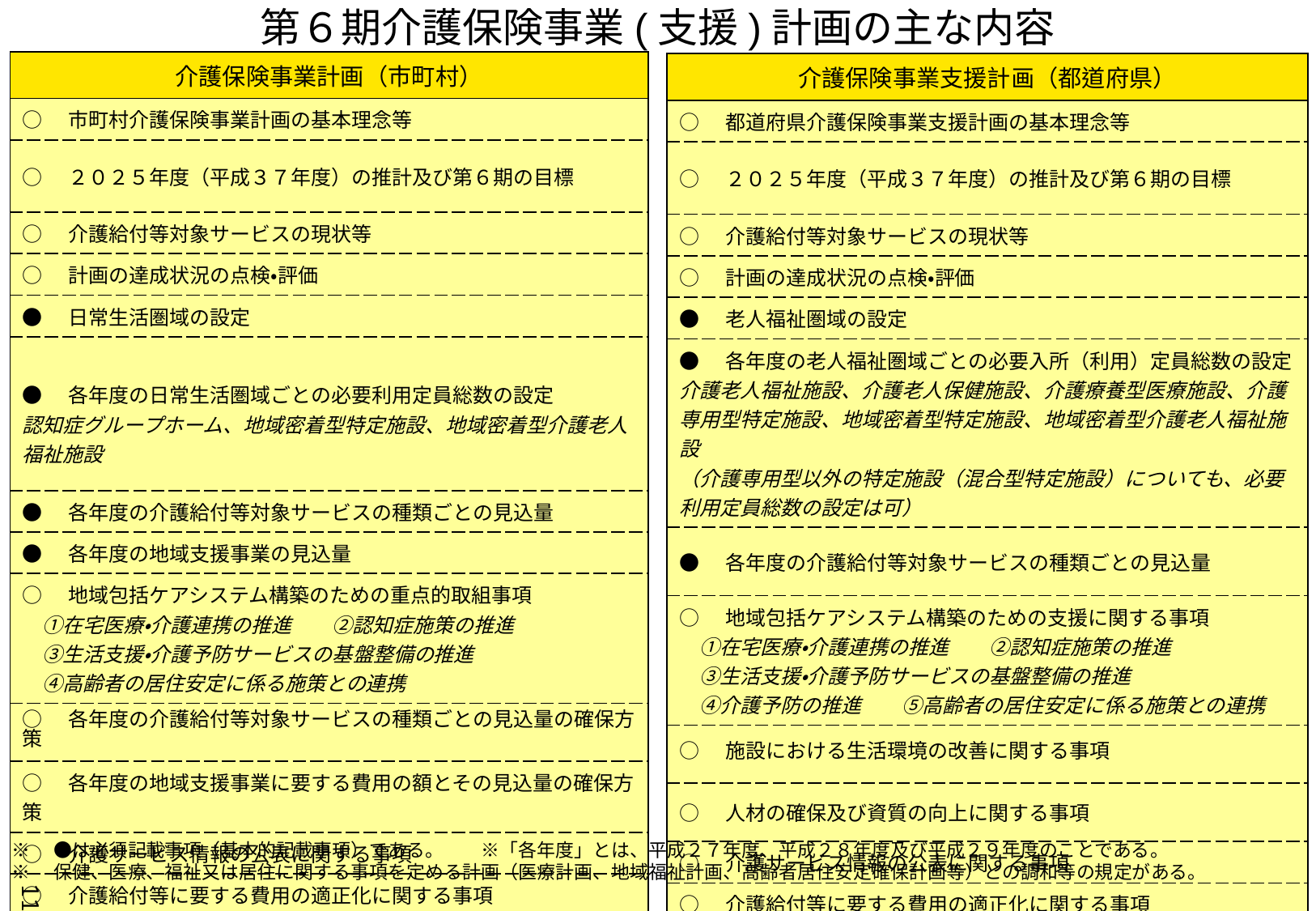

# 第６期介護保険事業(支援)計画の主な内容
| 介護保険事業計画（市町村） |
| --- |
| ○　市町村介護保険事業計画の基本理念等 |
| ○　２０２５年度（平成３７年度）の推計及び第６期の目標 |
| ○　介護給付等対象サービスの現状等 |
| ○　計画の達成状況の点検・評価 |
| ●　日常生活圏域の設定 |
| ●　各年度の日常生活圏域ごとの必要利用定員総数の設定 認知症グループホーム、地域密着型特定施設、地域密着型介護老人福祉施設 |
| ●　各年度の介護給付等対象サービスの種類ごとの見込量 |
| ●　各年度の地域支援事業の見込量 |
| ○　地域包括ケアシステム構築のための重点的取組事項 　①在宅医療・介護連携の推進　　②認知症施策の推進 　③生活支援・介護予防サービスの基盤整備の推進 　④高齢者の居住安定に係る施策との連携 |
| ○　各年度の介護給付等対象サービスの種類ごとの見込量の確保方策 |
| ○　各年度の地域支援事業に要する費用の額とその見込量の確保方策 |
| ○　介護サービス情報の公表に関する事項 |
| ○　介護給付等に要する費用の適正化に関する事項 |
| 介護保険事業支援計画（都道府県） |
| --- |
| ○　都道府県介護保険事業支援計画の基本理念等 |
| ○　２０２５年度（平成３７年度）の推計及び第６期の目標 |
| ○　介護給付等対象サービスの現状等 |
| ○　計画の達成状況の点検・評価 |
| ●　老人福祉圏域の設定 |
| ●　各年度の老人福祉圏域ごとの必要入所（利用）定員総数の設定 介護老人福祉施設、介護老人保健施設、介護療養型医療施設、介護専用型特定施設、地域密着型特定施設、地域密着型介護老人福祉施設 （介護専用型以外の特定施設（混合型特定施設）についても、必要利用定員総数の設定は可） |
| ●　各年度の介護給付等対象サービスの種類ごとの見込量 |
| ○　地域包括ケアシステム構築のための支援に関する事項 　①在宅医療・介護連携の推進　　②認知症施策の推進 　③生活支援・介護予防サービスの基盤整備の推進 　④介護予防の推進　　⑤高齢者の居住安定に係る施策との連携 |
| ○　施設における生活環境の改善に関する事項 |
| ○　人材の確保及び資質の向上に関する事項 |
| ○　介護サービス情報の公表に関する事項 |
| ○　介護給付等に要する費用の適正化に関する事項 |
※　●は必須記載事項（基本的記載事項）である。　　※「各年度」とは、平成２７年度、平成２８年度及び平成２９年度のことである。
※　保健、医療、福祉又は居住に関する事項を定める計画（医療計画、地域福祉計画、高齢者居住安定確保計画等）との調和等の規定がある。

11